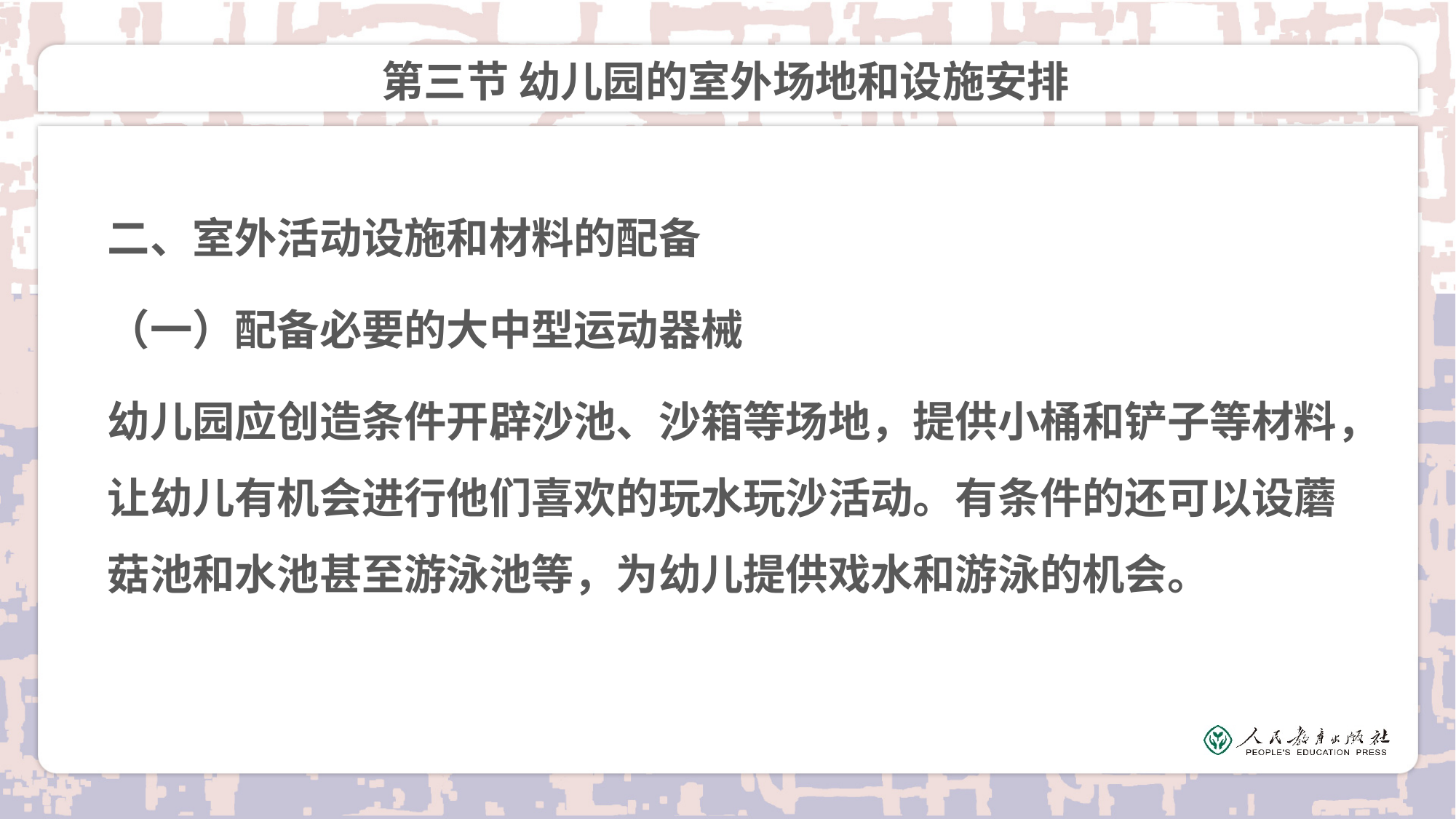

# 第三节 幼儿园的室外场地和设施安排
二、室外活动设施和材料的配备
（一）配备必要的大中型运动器械
幼儿园应创造条件开辟沙池、沙箱等场地，提供小桶和铲子等材料，让幼儿有机会进行他们喜欢的玩水玩沙活动。有条件的还可以设蘑菇池和水池甚至游泳池等，为幼儿提供戏水和游泳的机会。